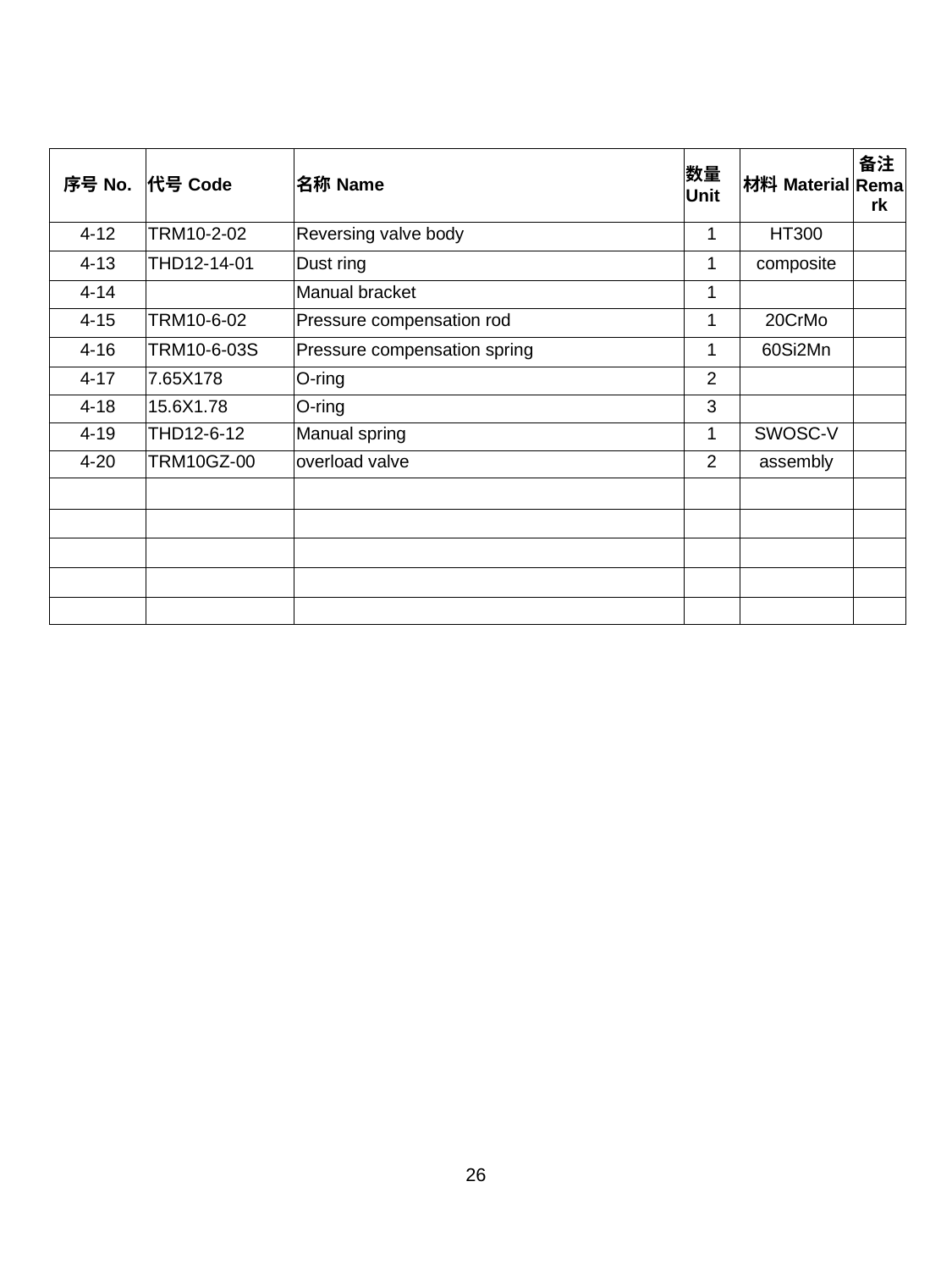

| 序号No. | 代号Code | 名称Name | 数量Unit | 材料Material | 备注Remark |
| --- | --- | --- | --- | --- | --- |
| 4-12 | TRM10-2-02 | Reversing valve body | 1 | HT300 |  |
| 4-13 | THD12-14-01 | Dust ring | 1 | composite |  |
| 4-14 |  | Manual bracket | 1 |  |  |
| 4-15 | TRM10-6-02 | Pressure compensation rod | 1 | 20CrMo |  |
| 4-16 | TRM10-6-03S | Pressure compensation spring | 1 | 60Si2Mn |  |
| 4-17 | 7.65X178 | O-ring | 2 |  |  |
| 4-18 | 15.6X1.78 | O-ring | 3 |  |  |
| 4-19 | THD12-6-12 | Manual spring | 1 | SWOSC-V |  |
| 4-20 | TRM10GZ-00 | overload valve | 2 | assembly |  |
|  |  |  |  |  |  |
|  |  |  |  |  |  |
|  |  |  |  |  |  |
|  |  |  |  |  |  |
|  |  |  |  |  |  |
26